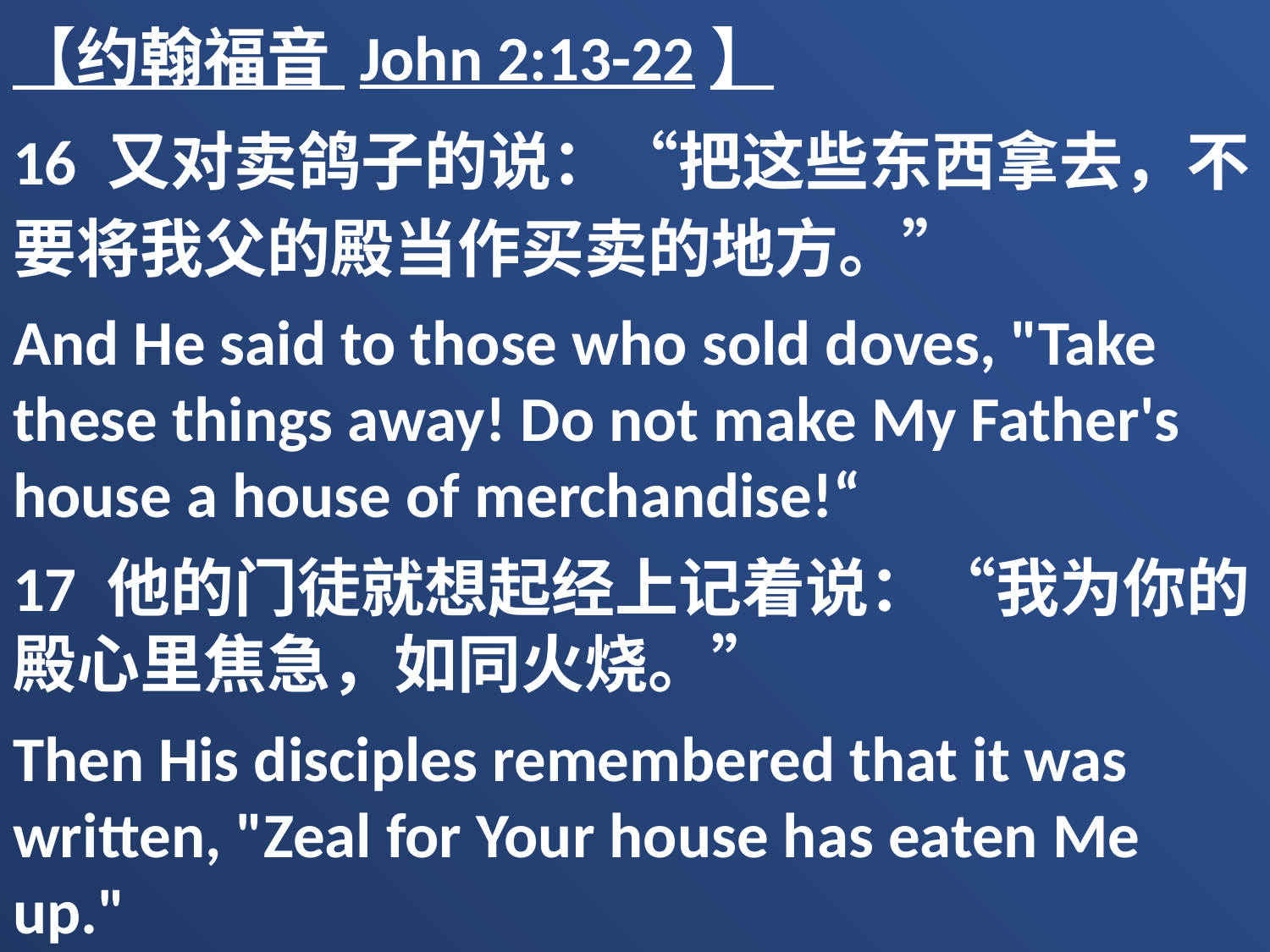

【约翰福音 John 2:13-22】
16 又对卖鸽子的说：“把这些东西拿去，不要将我父的殿当作买卖的地方。”
And He said to those who sold doves, "Take these things away! Do not make My Father's house a house of merchandise!“
17 他的门徒就想起经上记着说：“我为你的殿心里焦急，如同火烧。”
Then His disciples remembered that it was written, "Zeal for Your house has eaten Me up."